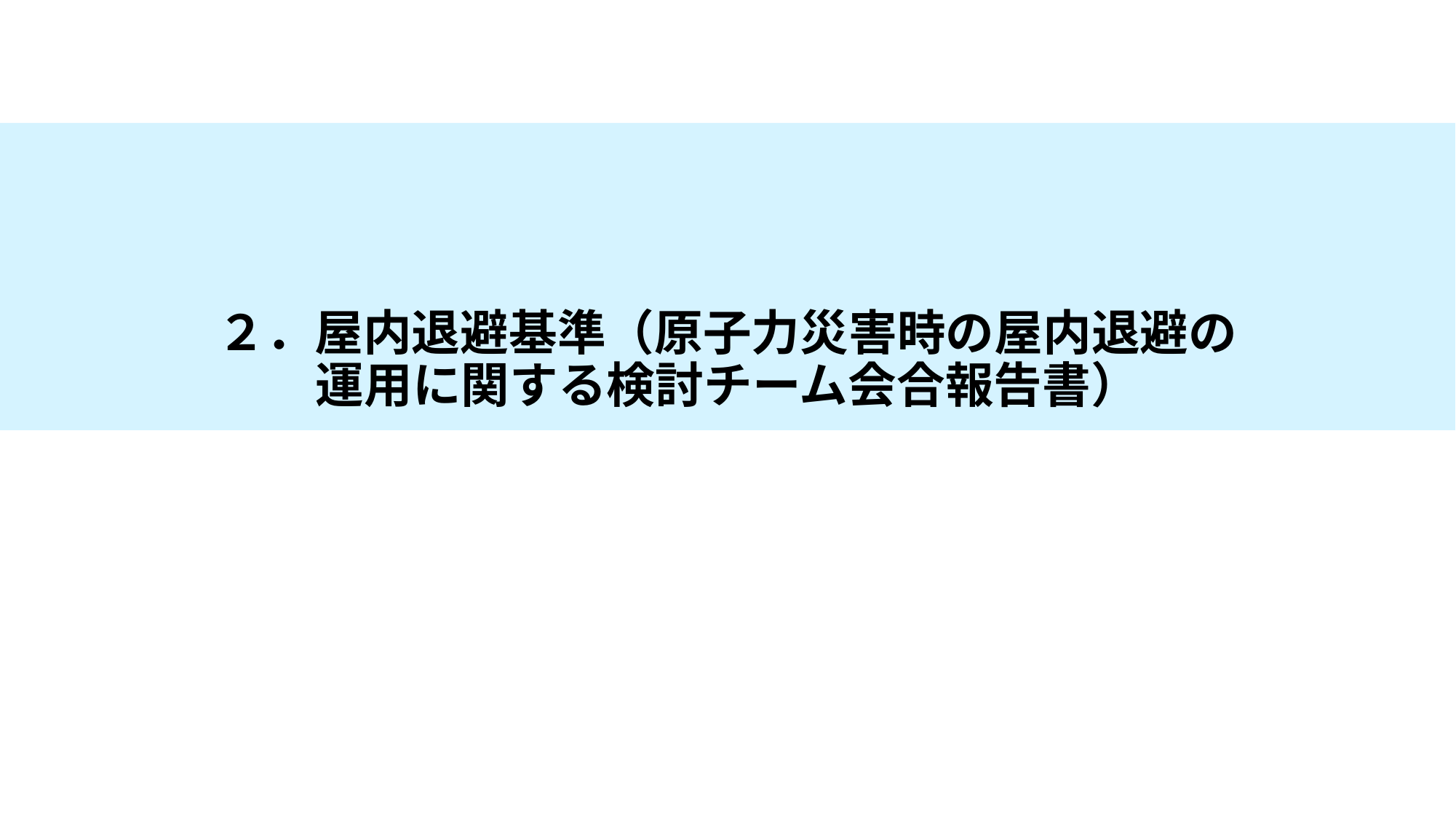

# ２．屋内退避基準（原子力災害時の屋内退避の運用に関する検討チーム会合報告書）